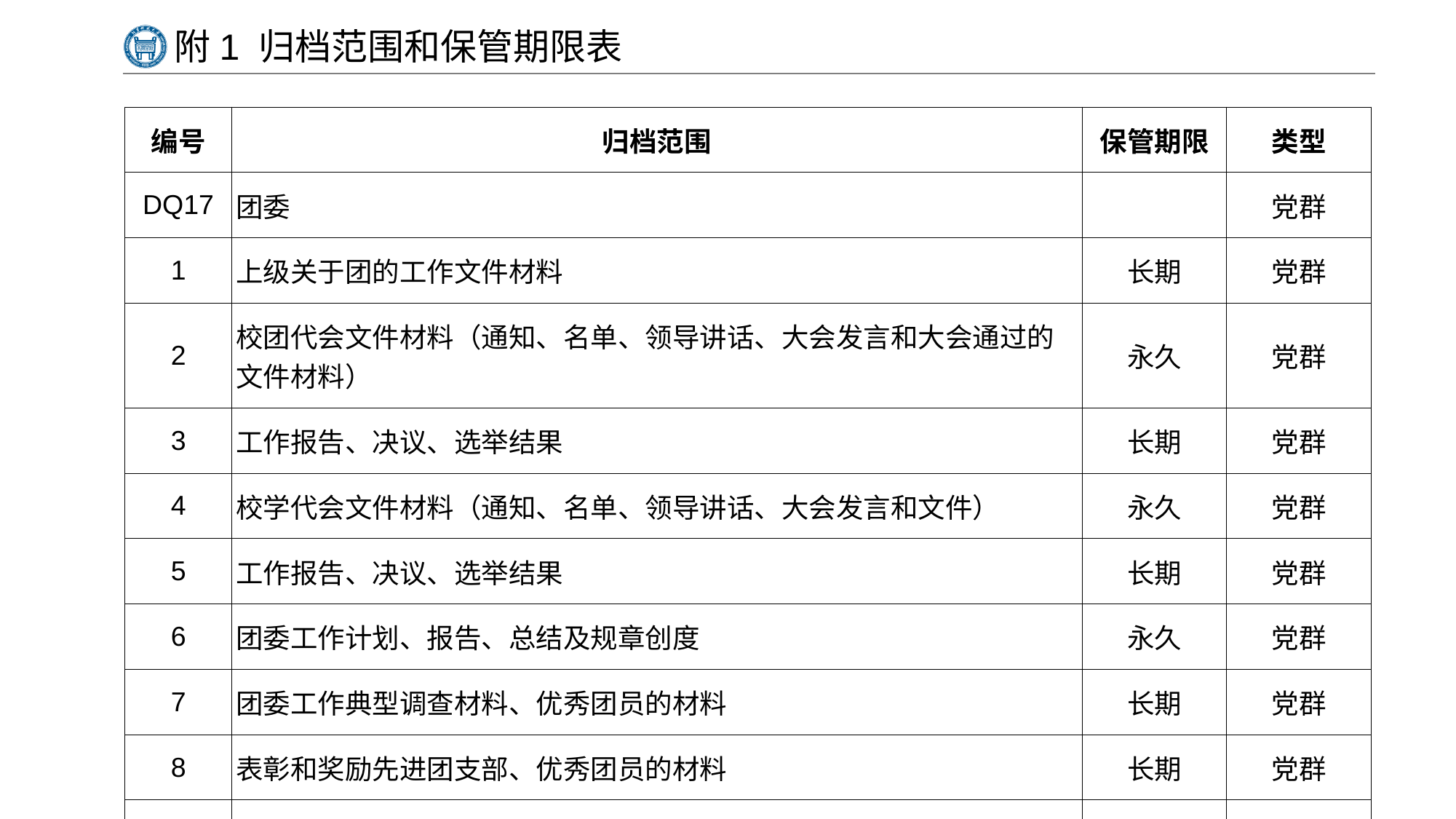

# 附1 归档范围和保管期限表
| 编号 | 归档范围 | 保管期限 | 类型 |
| --- | --- | --- | --- |
| DQ17 | 团委 |  | 党群 |
| 1 | 上级关于团的工作文件材料 | 长期 | 党群 |
| 2 | 校团代会文件材料（通知、名单、领导讲话、大会发言和大会通过的文件材料） | 永久 | 党群 |
| 3 | 工作报告、决议、选举结果 | 长期 | 党群 |
| 4 | 校学代会文件材料（通知、名单、领导讲话、大会发言和文件） | 永久 | 党群 |
| 5 | 工作报告、决议、选举结果 | 长期 | 党群 |
| 6 | 团委工作计划、报告、总结及规章创度 | 永久 | 党群 |
| 7 | 团委工作典型调查材料、优秀团员的材料 | 长期 | 党群 |
| 8 | 表彰和奖励先进团支部、优秀团员的材料 | 长期 | 党群 |
| 9 | 处分团员的材料及复查材料 | 长期 | 党群 |